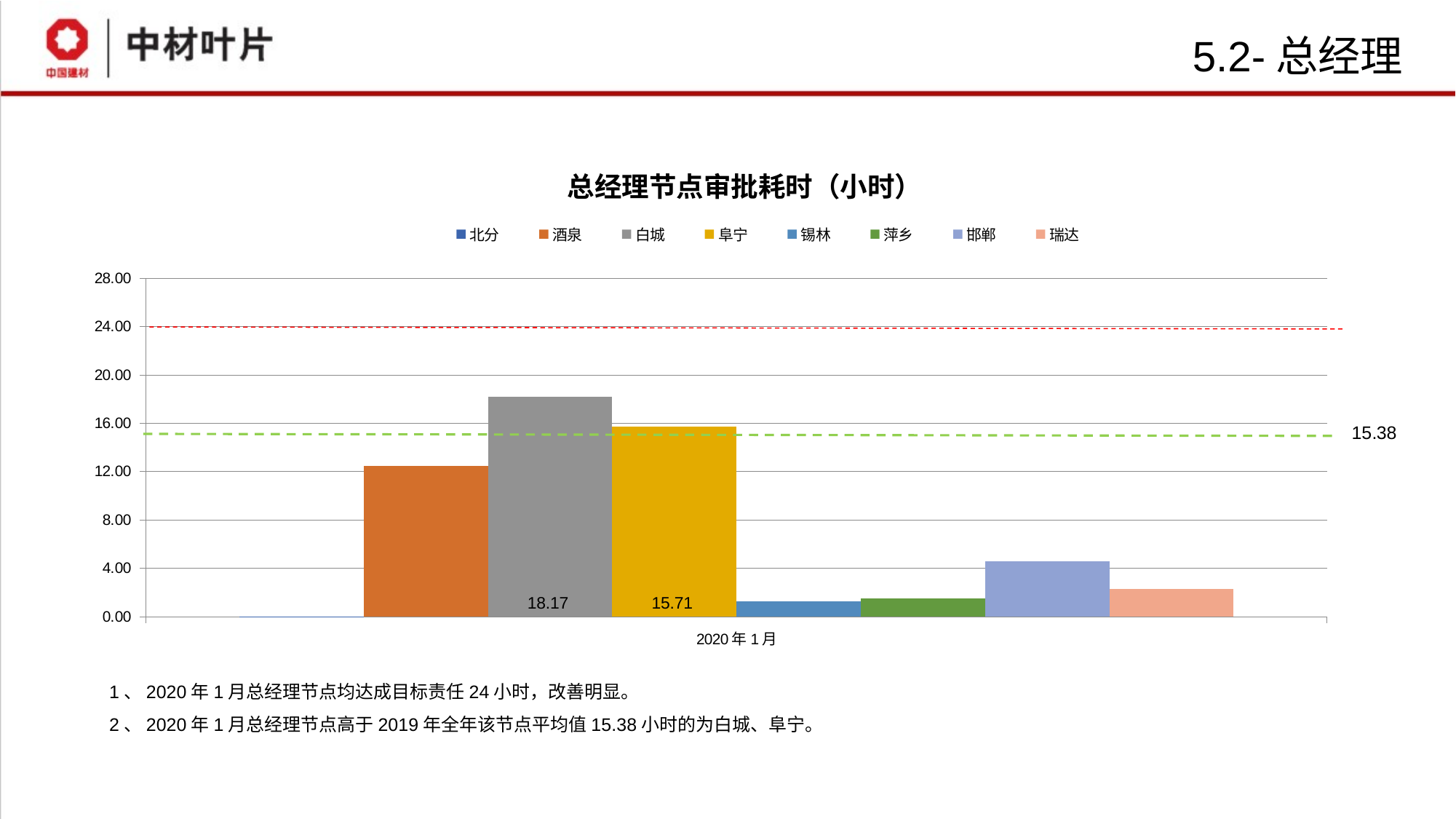

# 5.2-总经理

### Chart: 总经理节点审批耗时（小时）

| Category | 北分 | 酒泉 | 白城 | 阜宁 | 锡林 | 萍乡 | 邯郸 | 瑞达 |
|---|---|---|---|---|---|---|---|---|
| 2020年1月 | 0.011111111089121552 | 12.464824561427937 | 18.169269005869094 | 15.713286252366775 | 1.2961842105448198 | 1.49459150325685 | 4.613974358967074 | 2.276470588208587 |
1、2020年1月总经理节点均达成目标责任24小时，改善明显。
2、2020年1月总经理节点高于2019年全年该节点平均值15.38小时的为白城、阜宁。